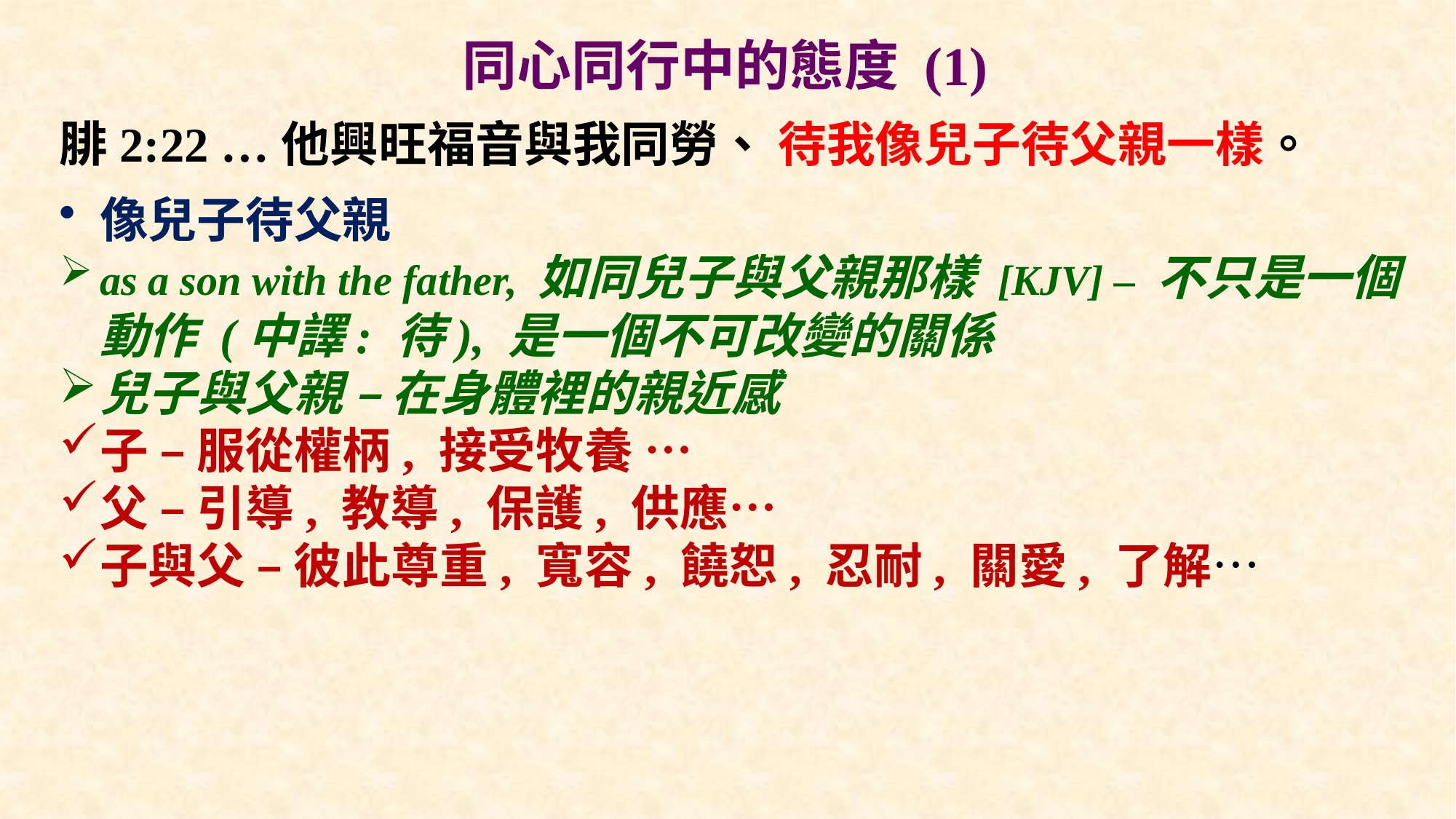

# 同心同行中的態度 (1)
腓2:22 …他興旺福音與我同勞、 待我像兒子待父親一樣。
像兒子待父親
as a son with the father, 如同兒子與父親那樣 [KJV] – 不只是一個動作 (中譯: 待), 是一個不可改變的關係
兒子與父親 – 在身體裡的親近感
子 – 服從權柄, 接受牧養 …
父 – 引導, 教導, 保護, 供應…
子與父 – 彼此尊重, 寬容, 饒恕, 忍耐, 關愛, 了解…